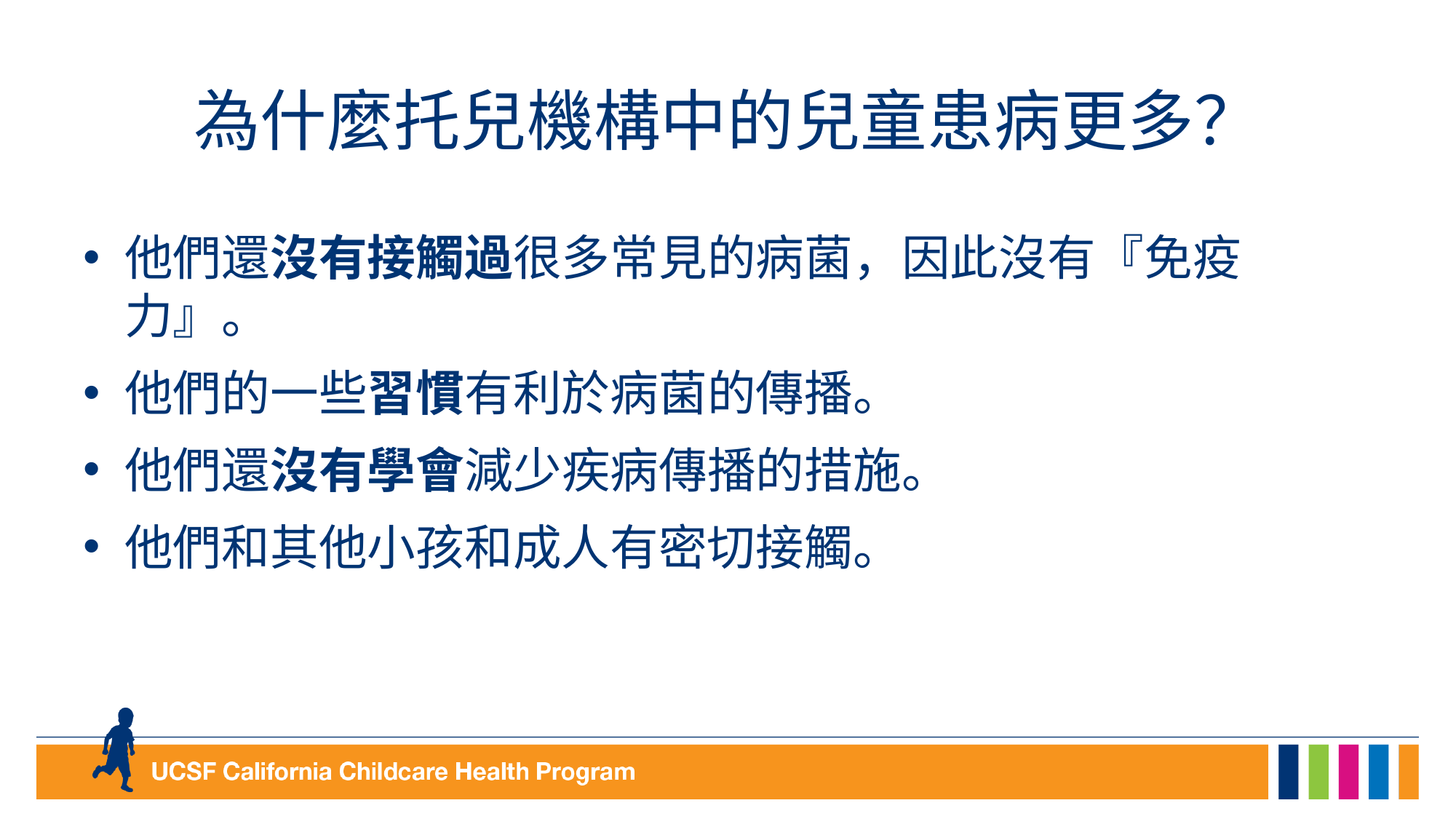

# 為什麼托兒機構中的兒童患病更多？
他們還沒有接觸過很多常見的病菌，因此沒有『免疫力』。
他們的一些習慣有利於病菌的傳播。
他們還沒有學會減少疾病傳播的措施。
他們和其他小孩和成人有密切接觸。